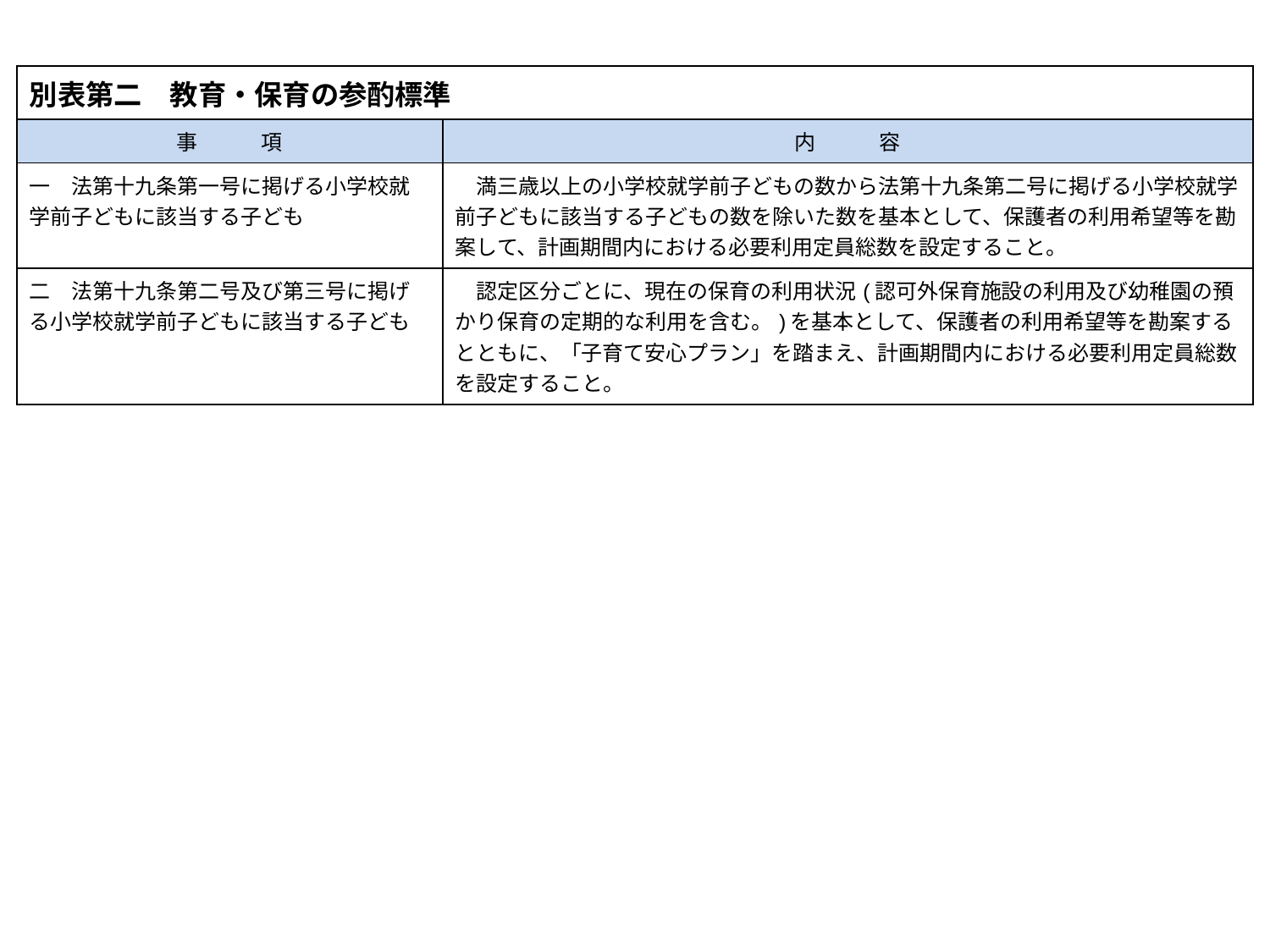

| 別表第二　教育・保育の参酌標準 |  |
| --- | --- |
| 事　　　項 | 内　　　容 |
| 一　法第十九条第一号に掲げる小学校就学前子どもに該当する子ども | 満三歳以上の小学校就学前子どもの数から法第十九条第二号に掲げる小学校就学前子どもに該当する子どもの数を除いた数を基本として、保護者の利用希望等を勘案して、計画期間内における必要利用定員総数を設定すること。 |
| 二　法第十九条第二号及び第三号に掲げる小学校就学前子どもに該当する子ども | 認定区分ごとに、現在の保育の利用状況(認可外保育施設の利用及び幼稚園の預かり保育の定期的な利用を含む。)を基本として、保護者の利用希望等を勘案するとともに、「子育て安心プラン」を踏まえ、計画期間内における必要利用定員総数を設定すること。 |